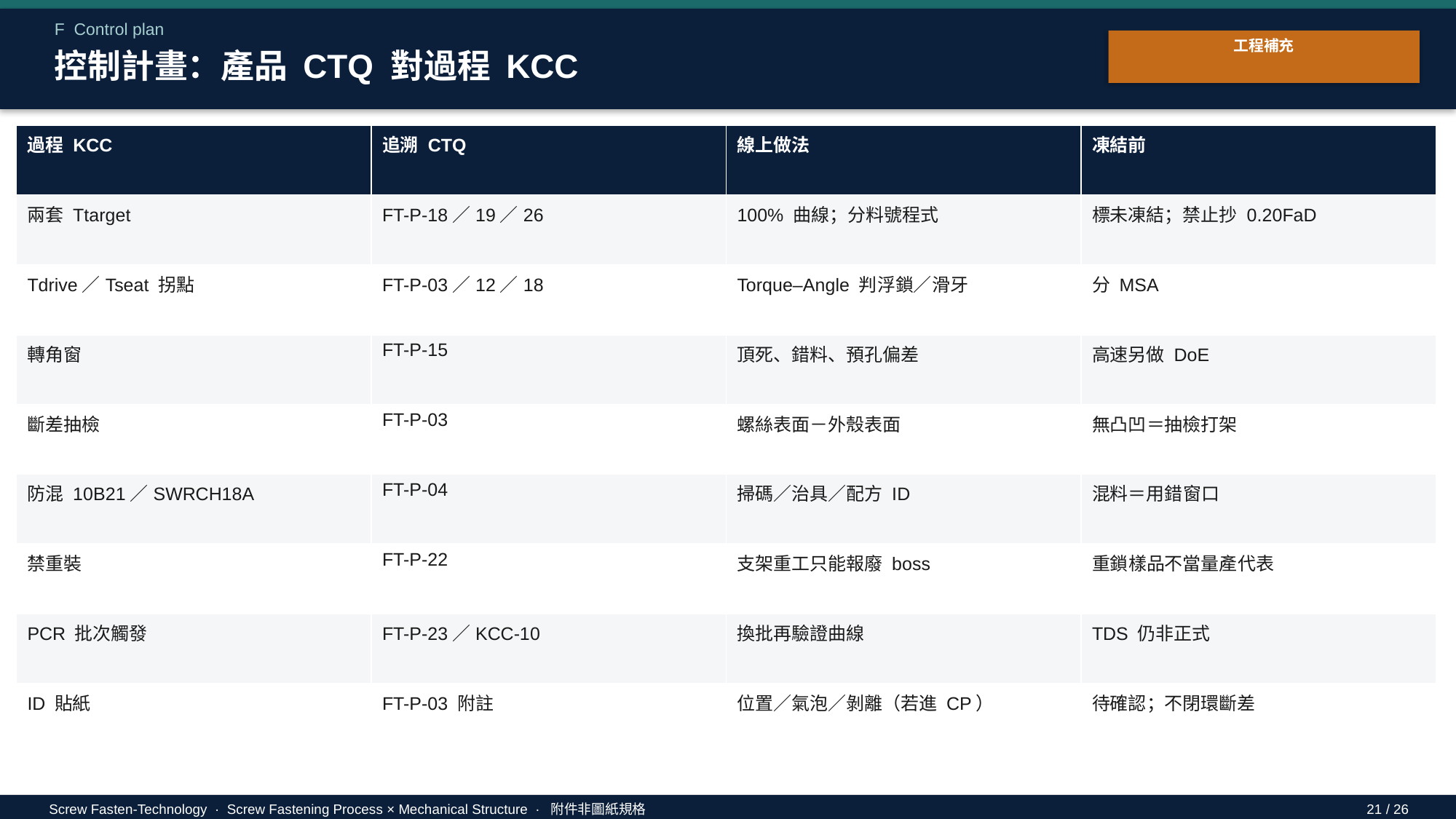

F  Control plan

工程補充
控制計畫：產品 CTQ 對過程 KCC
| 過程 KCC | 追溯 CTQ | 線上做法 | 凍結前 |
| --- | --- | --- | --- |
| 兩套 Ttarget | FT-P-18／19／26 | 100% 曲線；分料號程式 | 標未凍結；禁止抄 0.20FaD |
| Tdrive／Tseat 拐點 | FT-P-03／12／18 | Torque–Angle 判浮鎖／滑牙 | 分 MSA |
| 轉角窗 | FT-P-15 | 頂死、錯料、預孔偏差 | 高速另做 DoE |
| 斷差抽檢 | FT-P-03 | 螺絲表面－外殼表面 | 無凸凹＝抽檢打架 |
| 防混 10B21／SWRCH18A | FT-P-04 | 掃碼／治具／配方 ID | 混料＝用錯窗口 |
| 禁重裝 | FT-P-22 | 支架重工只能報廢 boss | 重鎖樣品不當量產代表 |
| PCR 批次觸發 | FT-P-23／KCC-10 | 換批再驗證曲線 | TDS 仍非正式 |
| ID 貼紙 | FT-P-03 附註 | 位置／氣泡／剝離（若進 CP） | 待確認；不閉環斷差 |

Screw Fasten-Technology  ·  Screw Fastening Process × Mechanical Structure  ·  附件非圖紙規格
21 / 26